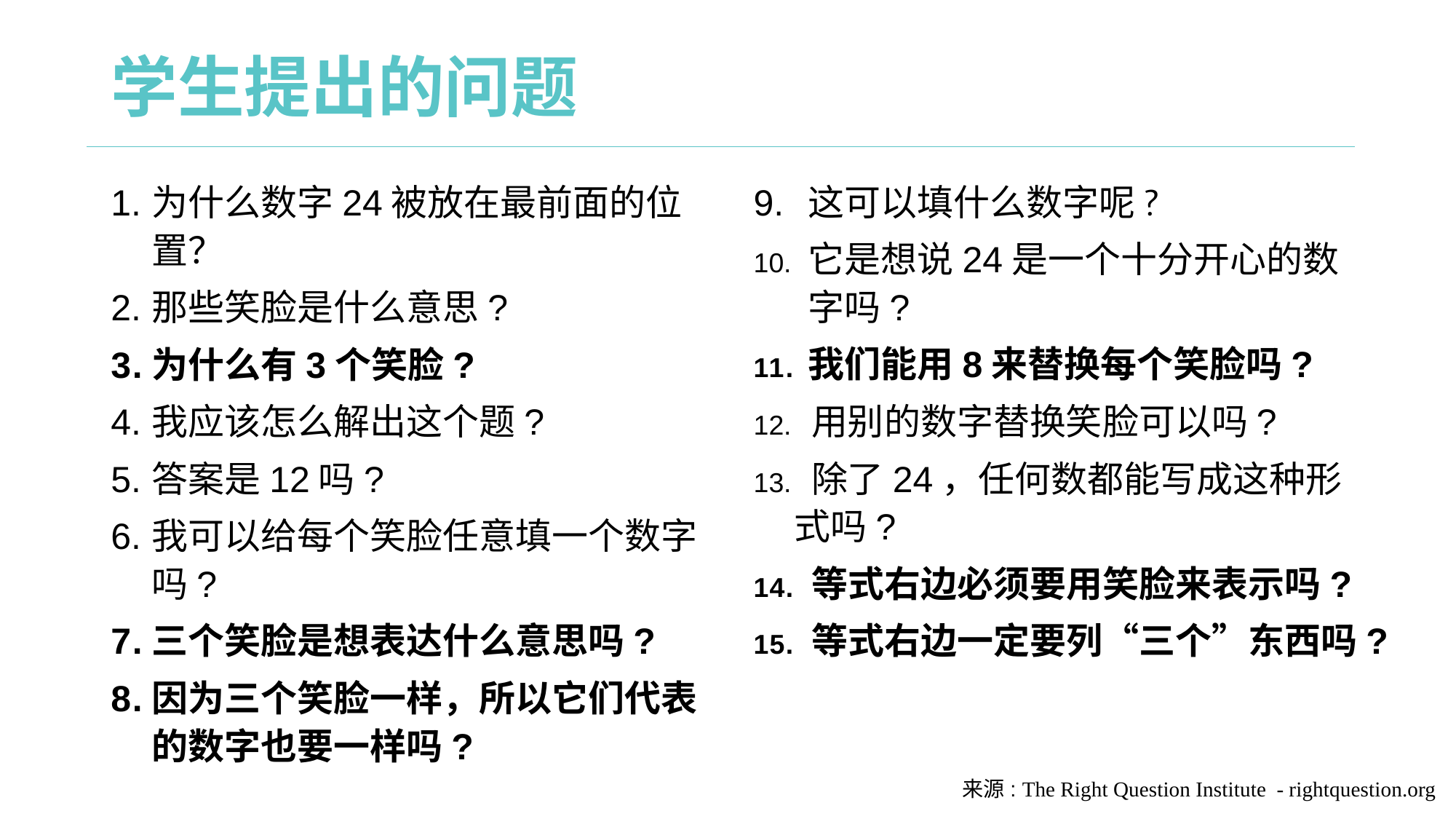

# 学生提出的问题
为什么数字24被放在最前面的位置？
那些笑脸是什么意思?
为什么有3个笑脸?
我应该怎么解出这个题?
答案是12吗?
我可以给每个笑脸任意填一个数字吗?
三个笑脸是想表达什么意思吗?
因为三个笑脸一样，所以它们代表的数字也要一样吗?
这可以填什么数字呢?
它是想说24是一个十分开心的数字吗?
我们能用8来替换每个笑脸吗?
 用别的数字替换笑脸可以吗?
 除了24，任何数都能写成这种形式吗?
 等式右边必须要用笑脸来表示吗?
 等式右边一定要列“三个”东西吗?